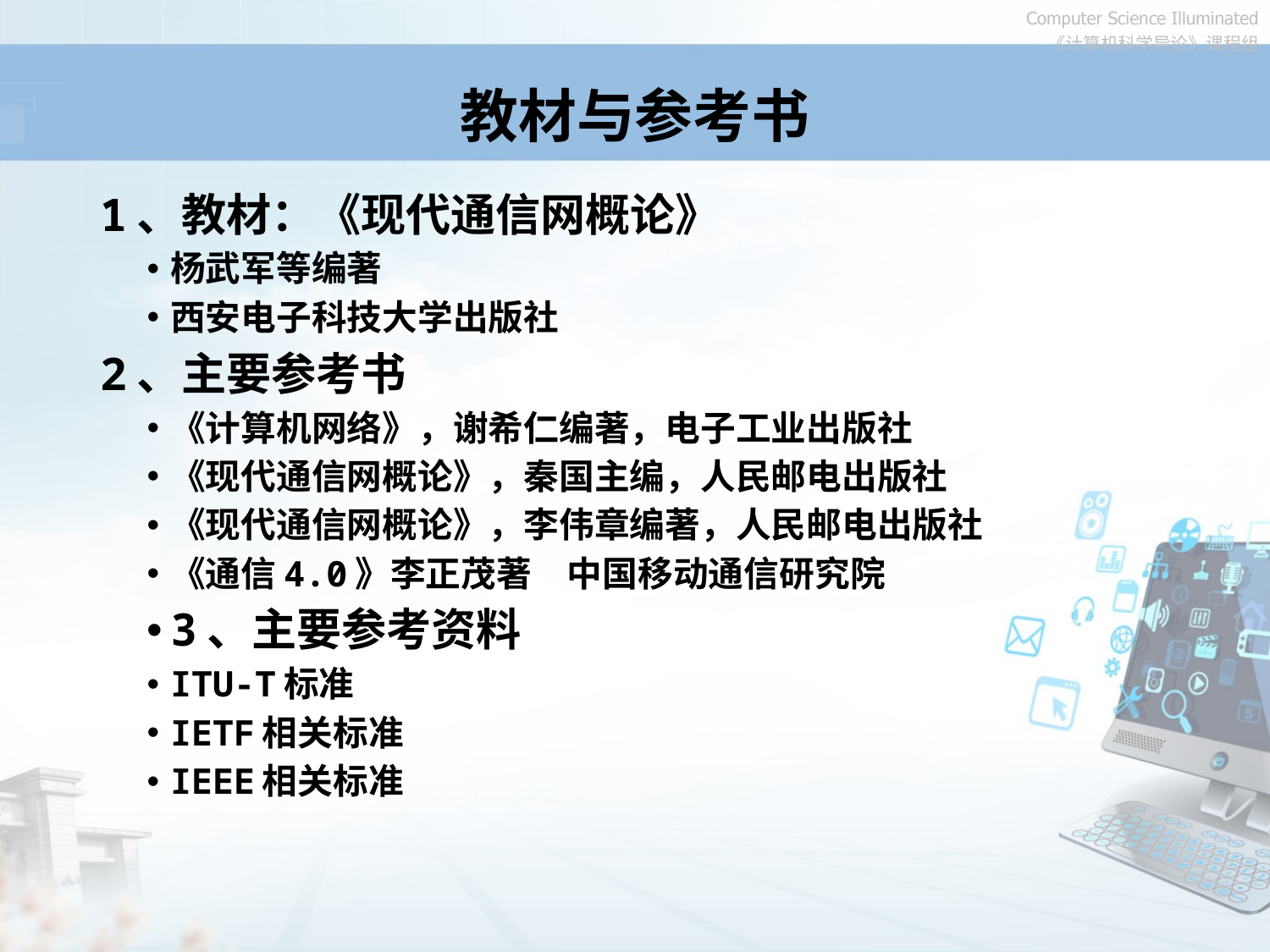

# 教材与参考书
1、教材：《现代通信网概论》
杨武军等编著
西安电子科技大学出版社
2、主要参考书
《计算机网络》，谢希仁编著，电子工业出版社
《现代通信网概论》，秦国主编，人民邮电出版社
《现代通信网概论》，李伟章编著，人民邮电出版社
《通信4.0》李正茂著　中国移动通信研究院
3、主要参考资料
ITU-T标准
IETF相关标准
IEEE相关标准